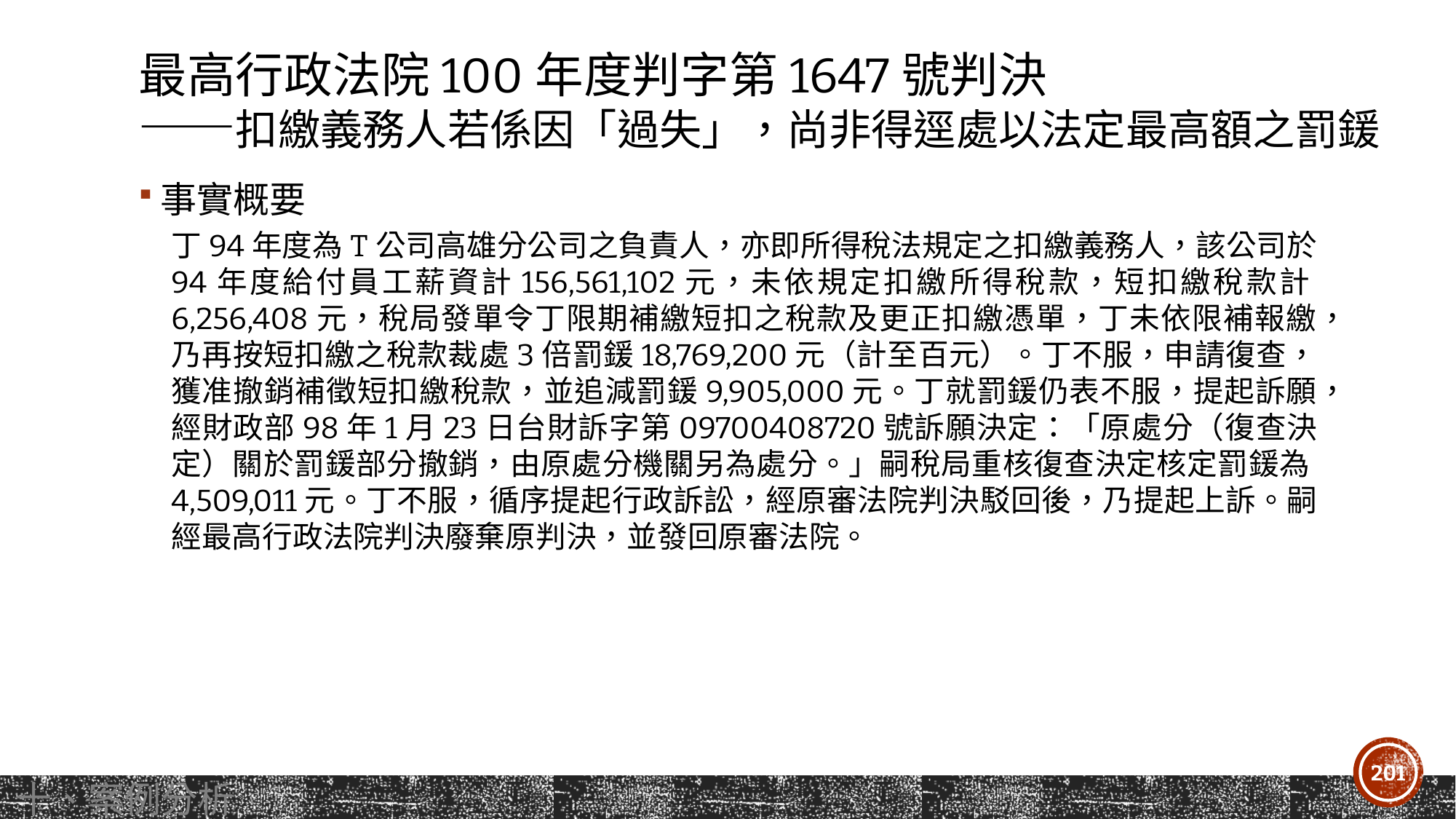

# 最高行政法院100年度判字第1647號判決 ——扣繳義務人若係因「過失」，尚非得逕處以法定最高額之罰鍰
事實概要
丁94年度為T公司高雄分公司之負責人，亦即所得稅法規定之扣繳義務人，該公司於94年度給付員工薪資計156,561,102元，未依規定扣繳所得稅款，短扣繳稅款計6,256,408元，稅局發單令丁限期補繳短扣之稅款及更正扣繳憑單，丁未依限補報繳，乃再按短扣繳之稅款裁處3倍罰鍰18,769,200元（計至百元）。丁不服，申請復查，獲准撤銷補徵短扣繳稅款，並追減罰鍰9,905,000元。丁就罰鍰仍表不服，提起訴願，經財政部98年1月23日台財訴字第09700408720號訴願決定：「原處分（復查決定）關於罰鍰部分撤銷，由原處分機關另為處分。」嗣稅局重核復查決定核定罰鍰為4,509,011元。丁不服，循序提起行政訴訟，經原審法院判決駁回後，乃提起上訴。嗣經最高行政法院判決廢棄原判決，並發回原審法院。

201